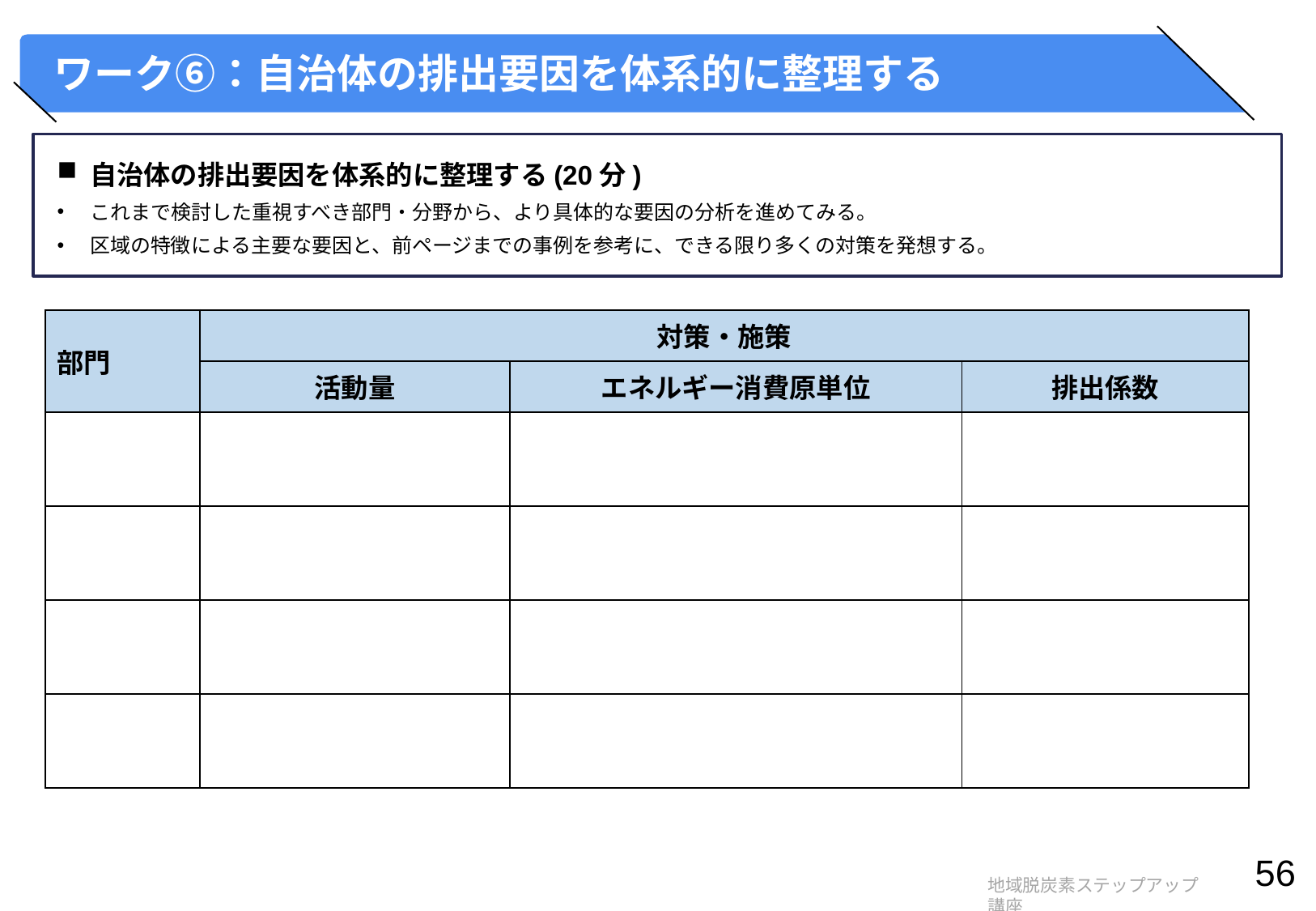

# ワーク⑥：自治体の排出要因を体系的に整理する
自治体の排出要因を体系的に整理する(20分)
これまで検討した重視すべき部門・分野から、より具体的な要因の分析を進めてみる。
区域の特徴による主要な要因と、前ページまでの事例を参考に、できる限り多くの対策を発想する。
| 部門 | 対策・施策 |  |  |
| --- | --- | --- | --- |
| 部門 | 活動量 | エネルギー消費原単位 | 排出係数 |
|  |  |  |  |
|  |  |  |  |
|  |  |  |  |
|  |  |  |  |